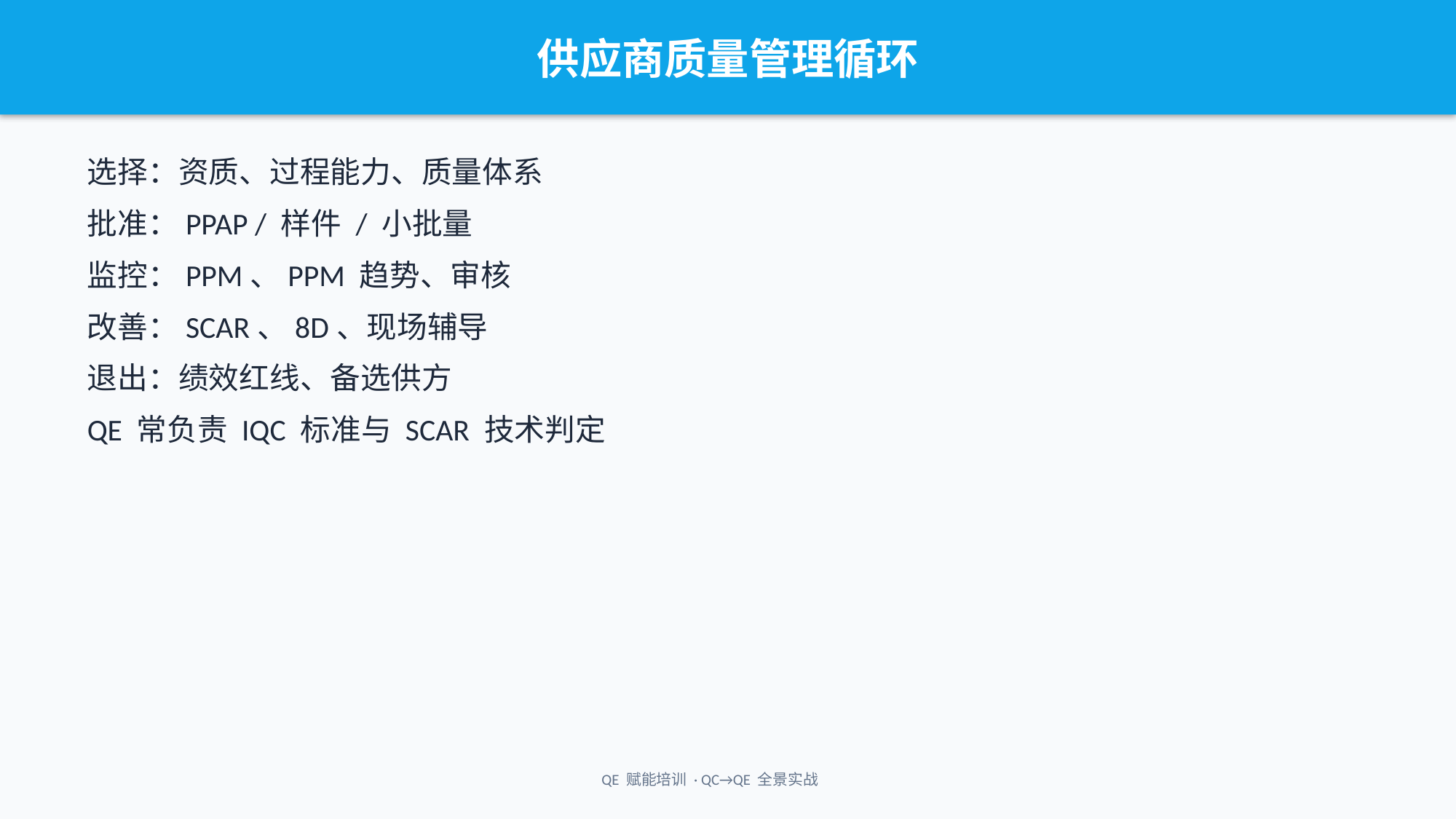

供应商质量管理循环
选择：资质、过程能力、质量体系
批准：PPAP / 样件 / 小批量
监控：PPM、PPM 趋势、审核
改善：SCAR、8D、现场辅导
退出：绩效红线、备选供方
QE 常负责 IQC 标准与 SCAR 技术判定
QE 赋能培训 · QC→QE 全景实战